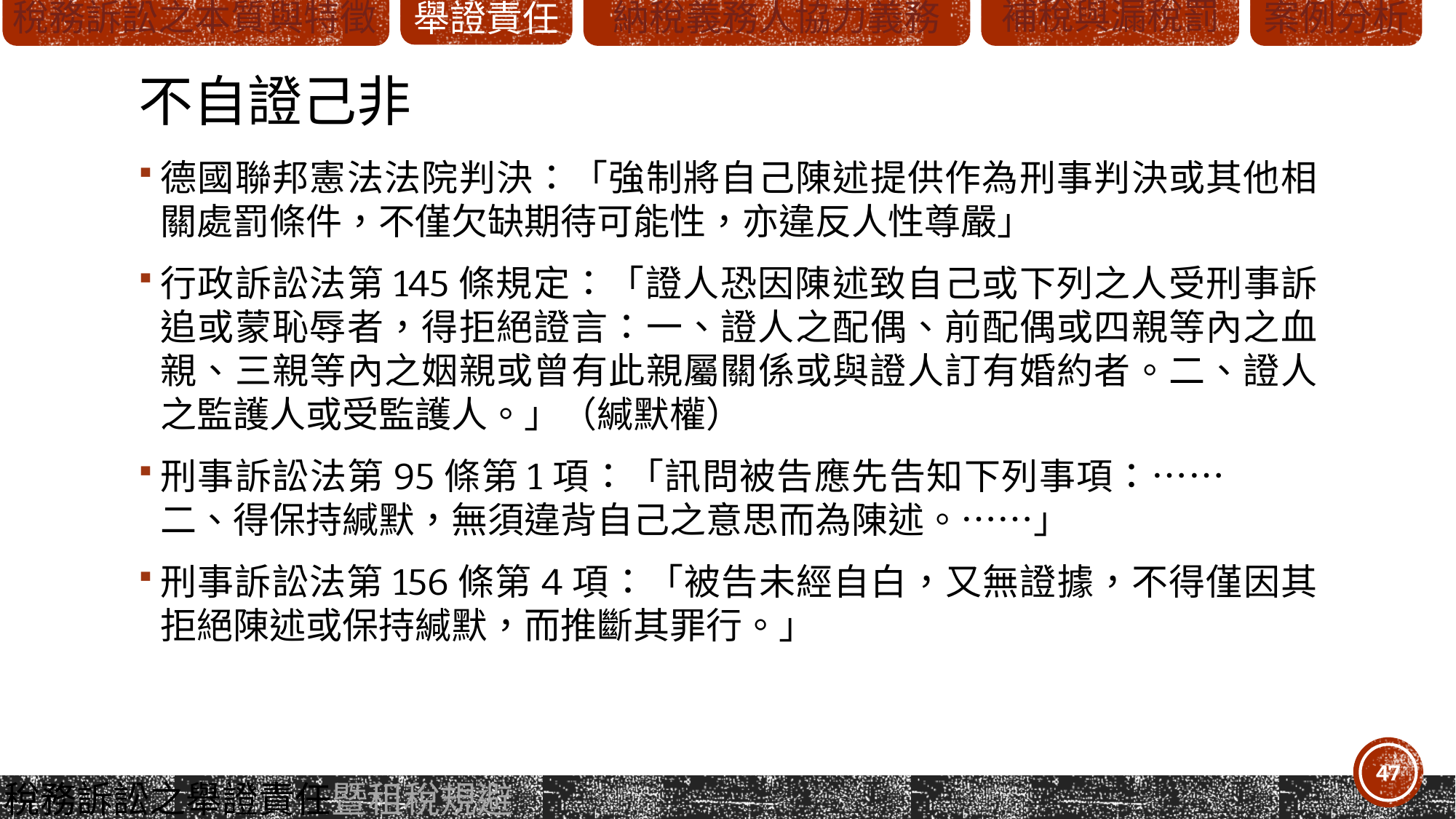

# 不自證己非
德國聯邦憲法法院判決：「強制將自己陳述提供作為刑事判決或其他相關處罰條件，不僅欠缺期待可能性，亦違反人性尊嚴」
行政訴訟法第145條規定：「證人恐因陳述致自己或下列之人受刑事訴追或蒙恥辱者，得拒絕證言：一、證人之配偶、前配偶或四親等內之血親、三親等內之姻親或曾有此親屬關係或與證人訂有婚約者。二、證人之監護人或受監護人。」（緘默權）
刑事訴訟法第95條第1項：「訊問被告應先告知下列事項：……           二、得保持緘默，無須違背自己之意思而為陳述。……」
刑事訴訟法第156條第4項：「被告未經自白，又無證據，不得僅因其拒絕陳述或保持緘默，而推斷其罪行。」

47